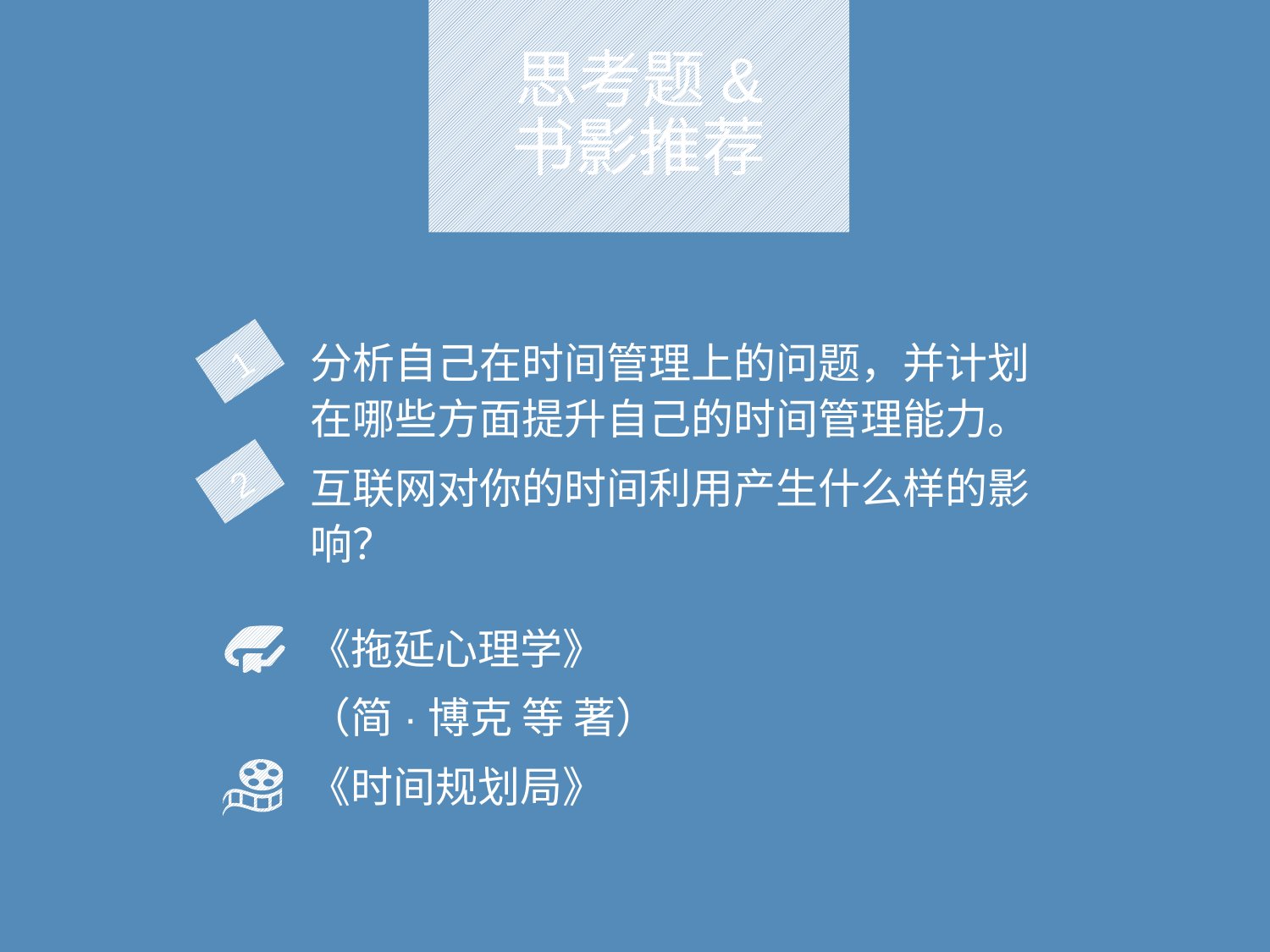

# 思考题& 书影推荐
分析自己在时间管理上的问题，并计划在哪些方面提升自己的时间管理能力。
互联网对你的时间利用产生什么样的影响？
1
2
《拖延心理学》
（简·博克 等 著）
《时间规划局》